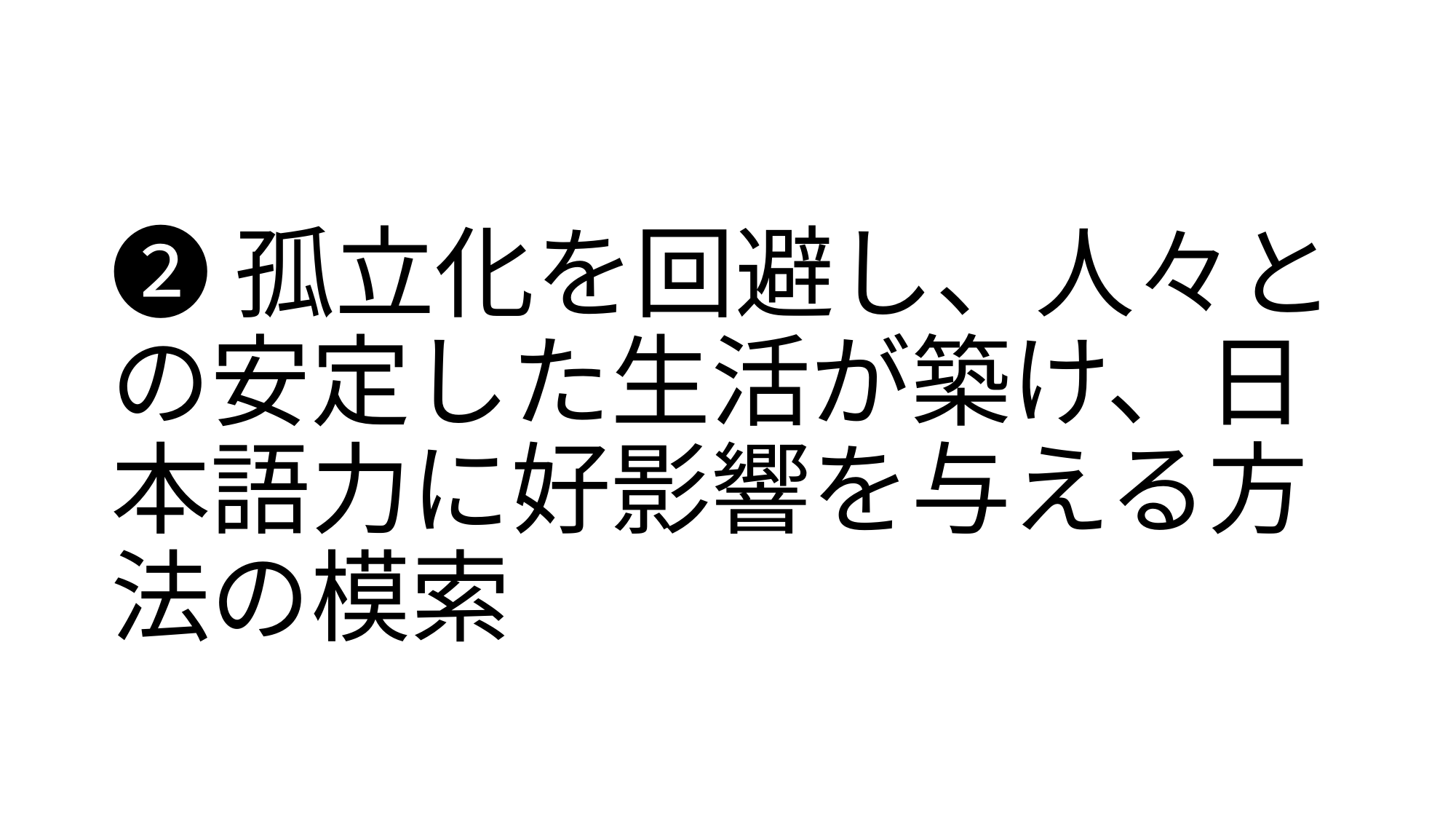

#
❷孤立化を回避し、人々との安定した生活が築け、日本語力に好影響を与える方法の模索